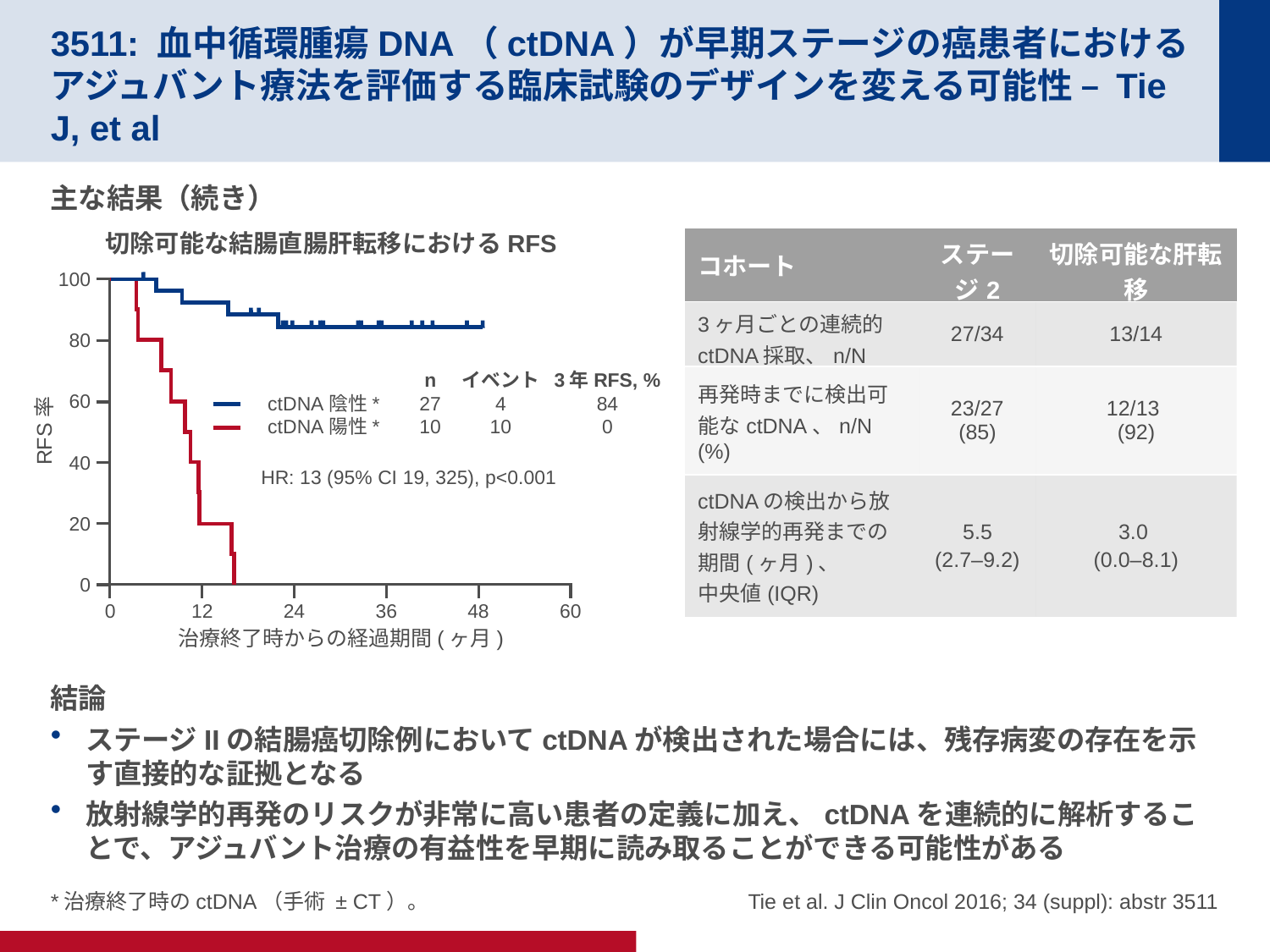

# 3511: 血中循環腫瘍DNA（ctDNA）が早期ステージの癌患者におけるアジュバント療法を評価する臨床試験のデザインを変える可能性 – Tie J, et al
主な結果（続き）

結論
ステージIIの結腸癌切除例においてctDNAが検出された場合には、残存病変の存在を示す直接的な証拠となる
放射線学的再発のリスクが非常に高い患者の定義に加え、ctDNAを連続的に解析することで、アジュバント治療の有益性を早期に読み取ることができる可能性がある
切除可能な結腸直腸肝転移におけるRFS
| コホート | ステージ2 | 切除可能な肝転移 |
| --- | --- | --- |
| 3ヶ月ごとの連続的ctDNA採取、n/N | 27/34 | 13/14 |
| 再発時までに検出可能なctDNA、n/N (%) | 23/27 (85) | 12/13 (92) |
| ctDNAの検出から放射線学的再発までの期間(ヶ月)、 中央値(IQR) | 5.5 (2.7–9.2) | 3.0 (0.0–8.1) |
100

80

ctDNA陰性*
ctDNA陽性*
n
27
10
イベント
4
10
3年RFS, %
84
0
60
RFS率
40
HR: 13 (95% CI 19, 325), p<0.001
20
0
0
12
24
36
48
60
治療終了時からの経過期間(ヶ月)
*治療終了時のctDNA（手術 ± CT）。
Tie et al. J Clin Oncol 2016; 34 (suppl): abstr 3511